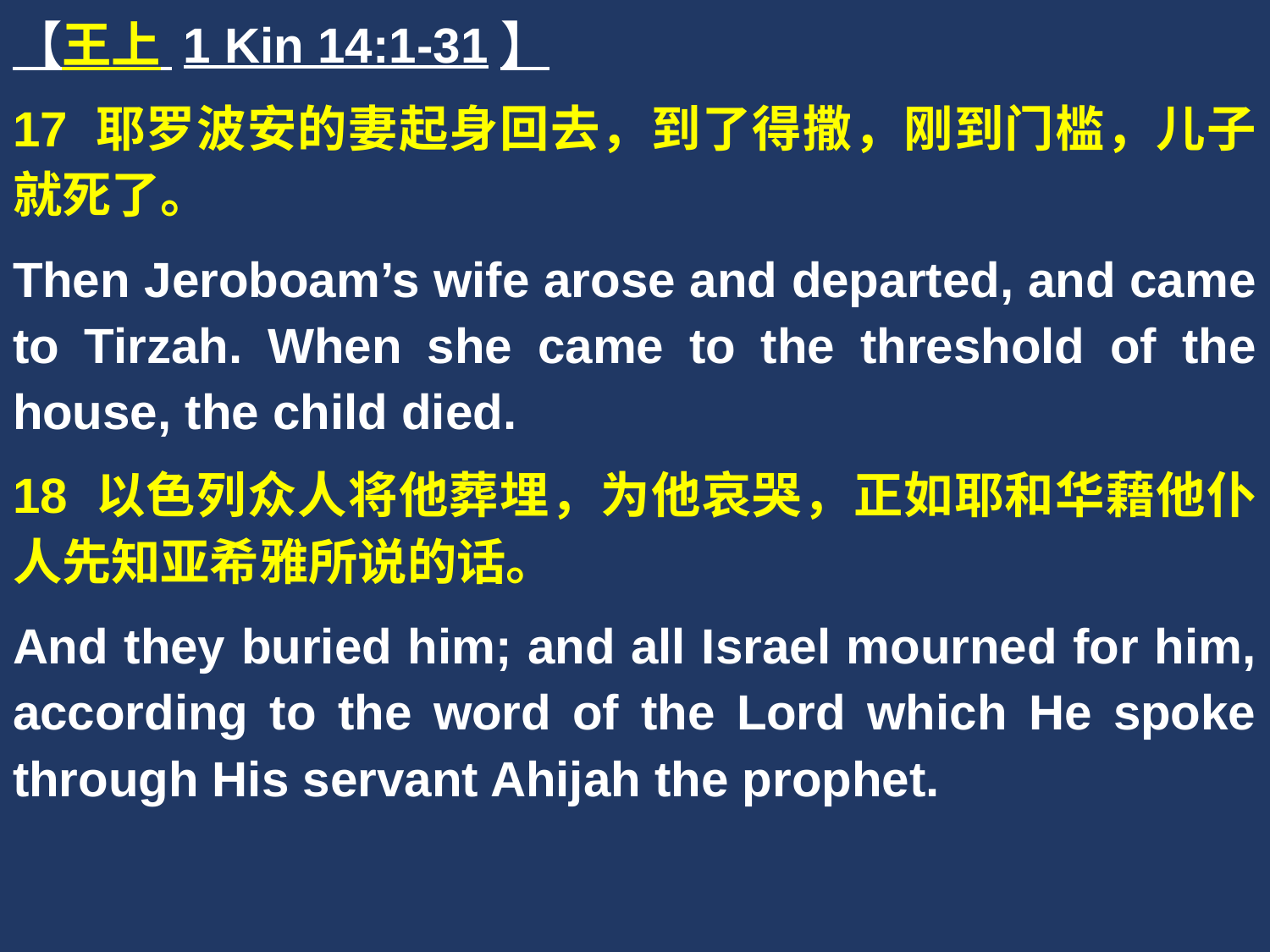

【王上 1 Kin 14:1-31】
17 耶罗波安的妻起身回去，到了得撒，刚到门槛，儿子就死了。
Then Jeroboam’s wife arose and departed, and came to Tirzah. When she came to the threshold of the house, the child died.
18 以色列众人将他葬埋，为他哀哭，正如耶和华藉他仆人先知亚希雅所说的话。
And they buried him; and all Israel mourned for him, according to the word of the Lord which He spoke through His servant Ahijah the prophet.